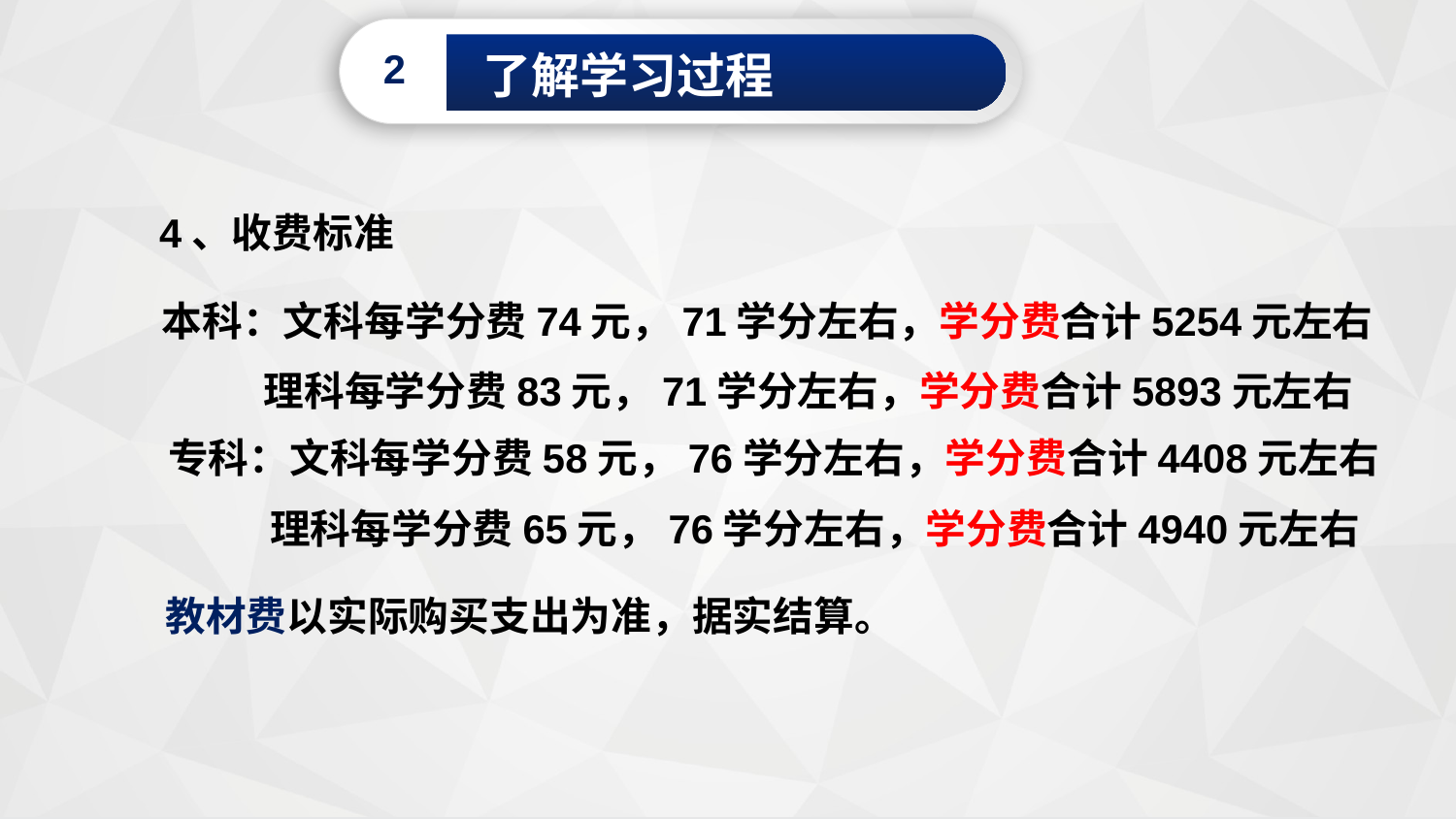

2
了解学习过程
4、收费标准
本科：文科每学分费74元，71学分左右，学分费合计5254元左右
          理科每学分费83元，71学分左右，学分费合计5893元左右
专科：文科每学分费58元，76学分左右，学分费合计4408元左右
          理科每学分费65元，76学分左右，学分费合计4940元左右
教材费以实际购买支出为准，据实结算。